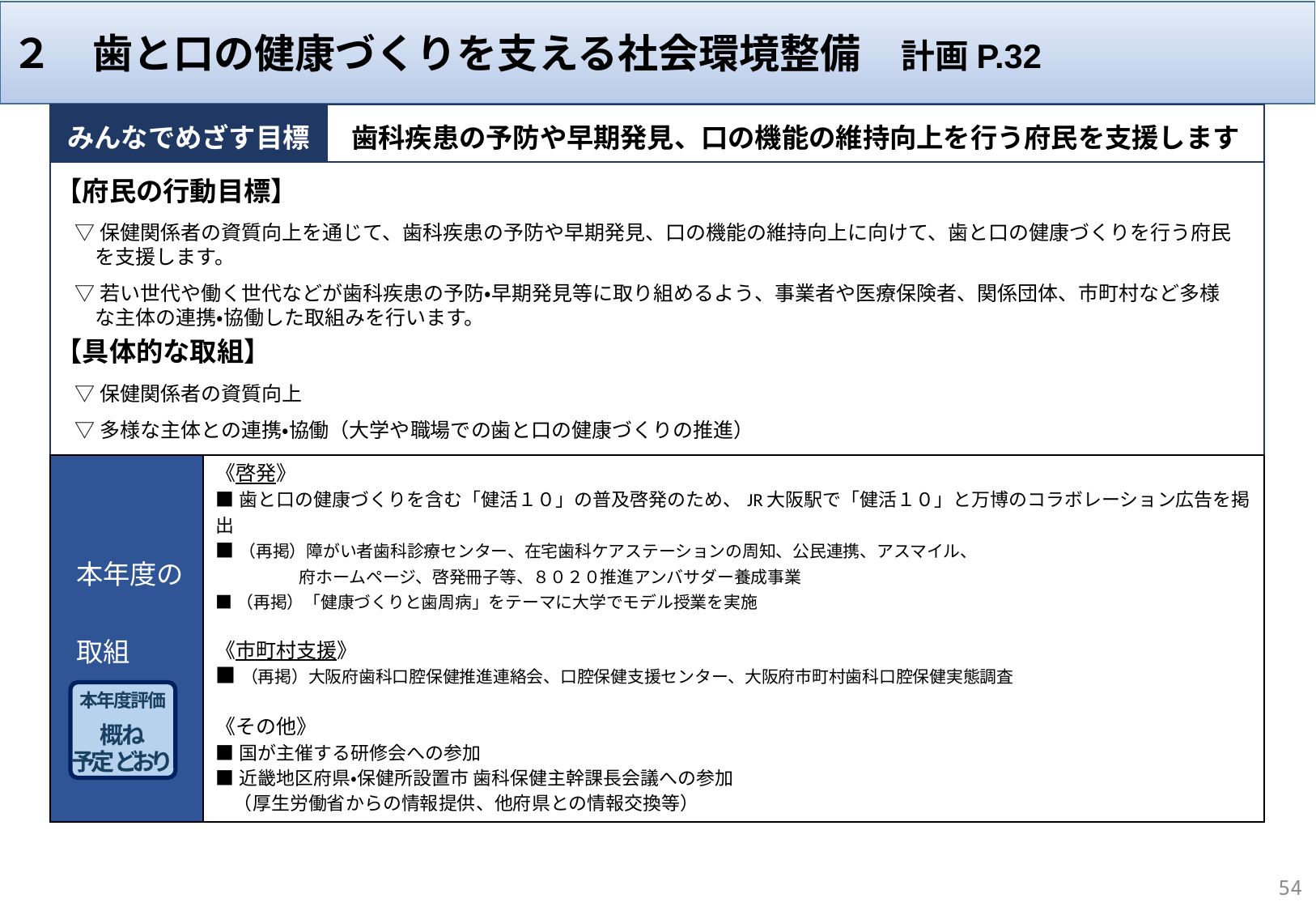

２　歯と口の健康づくりを支える社会環境整備　計画P.32
みんなでめざす目標
歯科疾患の予防や早期発見、口の機能の維持向上を行う府民を支援します

【府民の行動目標】
▽保健関係者の資質向上を通じて、歯科疾患の予防や早期発見、口の機能の維持向上に向けて、歯と口の健康づくりを行う府民
　を支援します。

▽若い世代や働く世代などが歯科疾患の予防・早期発見等に取り組めるよう、事業者や医療保険者、関係団体、市町村など多様
　な主体の連携・協働した取組みを行います。

【具体的な取組】
▽保健関係者の資質向上

▽多様な主体との連携・協働（大学や職場での歯と口の健康づくりの推進）
| 本年度の 取組 | 《啓発》 ■歯と口の健康づくりを含む「健活１０」の普及啓発のため、JR大阪駅で「健活１０」と万博のコラボレーション広告を掲出 ■（再掲）障がい者歯科診療センター、在宅歯科ケアステーションの周知、公民連携、アスマイル、 　　　　　府ホームページ、啓発冊子等、８０２０推進アンバサダー養成事業 ■（再掲）「健康づくりと歯周病」をテーマに大学でモデル授業を実施 《市町村支援》 ■（再掲）大阪府歯科口腔保健推進連絡会、口腔保健支援センター、大阪府市町村歯科口腔保健実態調査 　　 《その他》 ■国が主催する研修会への参加 ■近畿地区府県・保健所設置市 歯科保健主幹課長会議への参加 　（厚生労働省からの情報提供、他府県との情報交換等） |
| --- | --- |
本年度評価

概ね
予定どおり
54